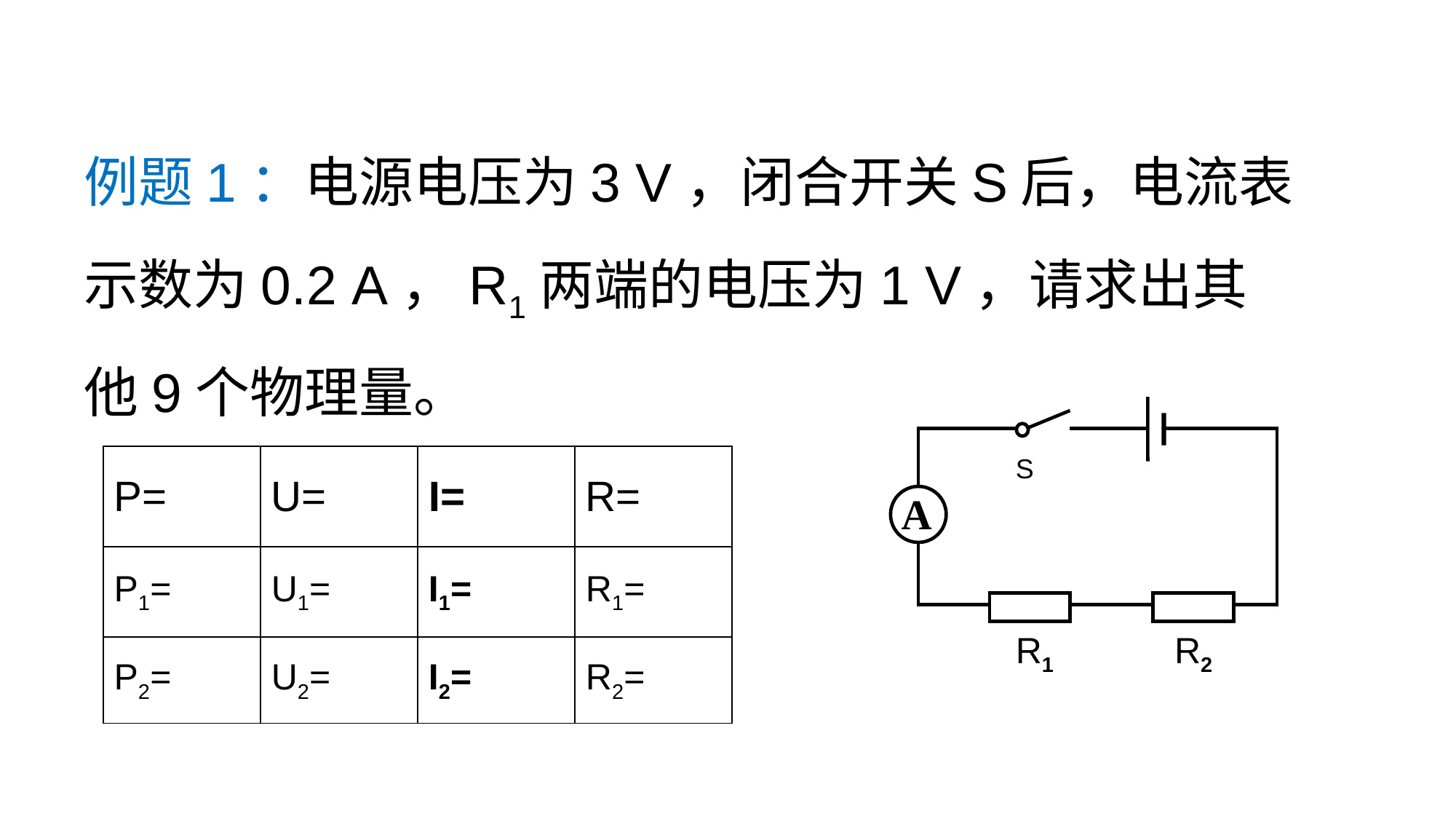

例题1：电源电压为3 V，闭合开关S后，电流表示数为0.2 A，R1两端的电压为1 V，请求出其他9个物理量。

R1
S

R2
| P= | U= | I= | R= |
| --- | --- | --- | --- |
| P1= | U1= | I1= | R1= |
| P2= | U2= | I2= | R2= |
A